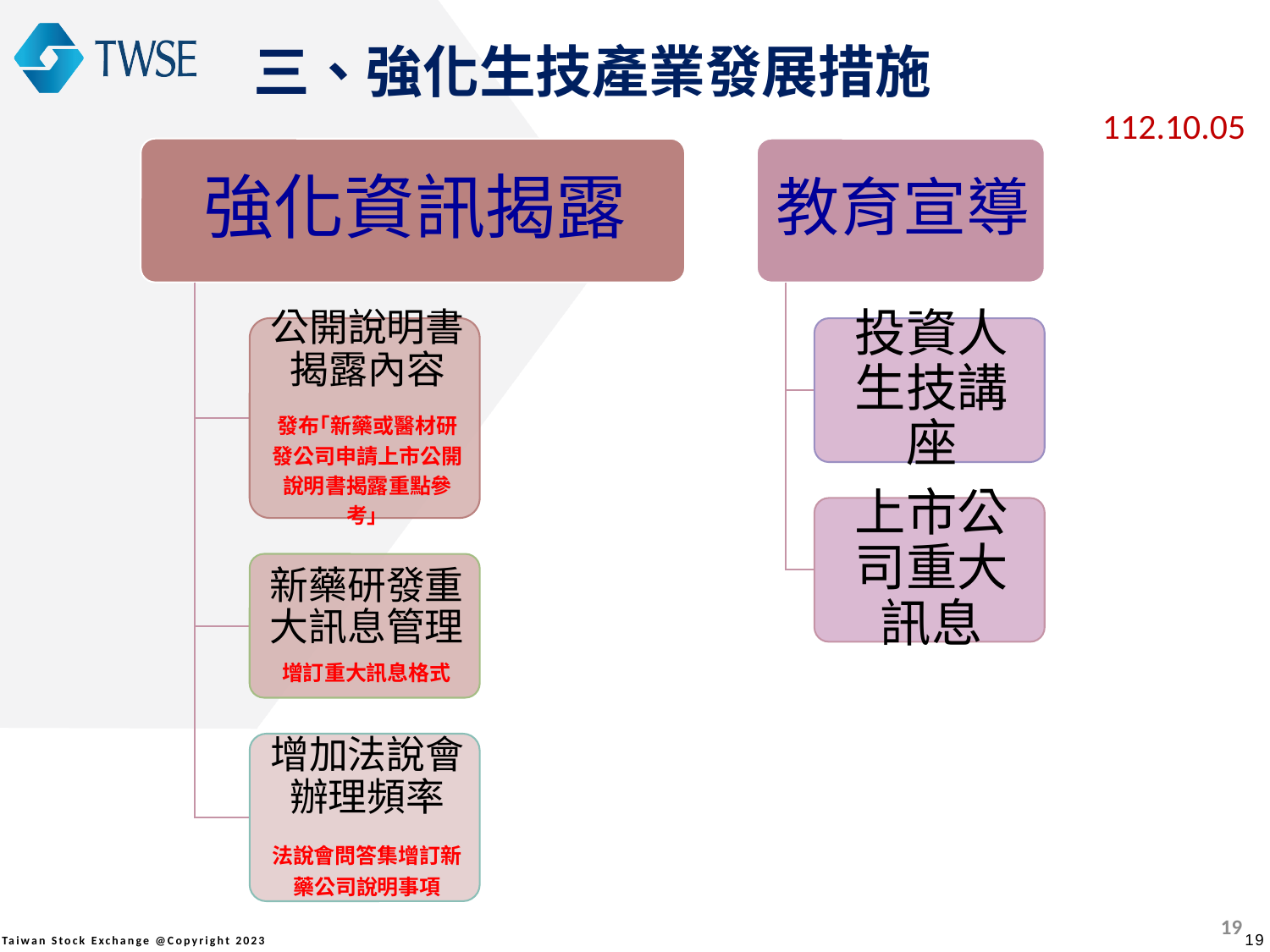

三、強化生技產業發展措施
112.10.05

強化資訊揭露
公開說明書揭露內容
發布｢新藥或醫材研發公司申請上市公開說明書揭露重點參考」
新藥研發重大訊息管理
增訂重大訊息格式
增加法說會辦理頻率
法說會問答集增訂新藥公司說明事項
教育宣導
投資人生技講座
上市公司重大訊息
19
19